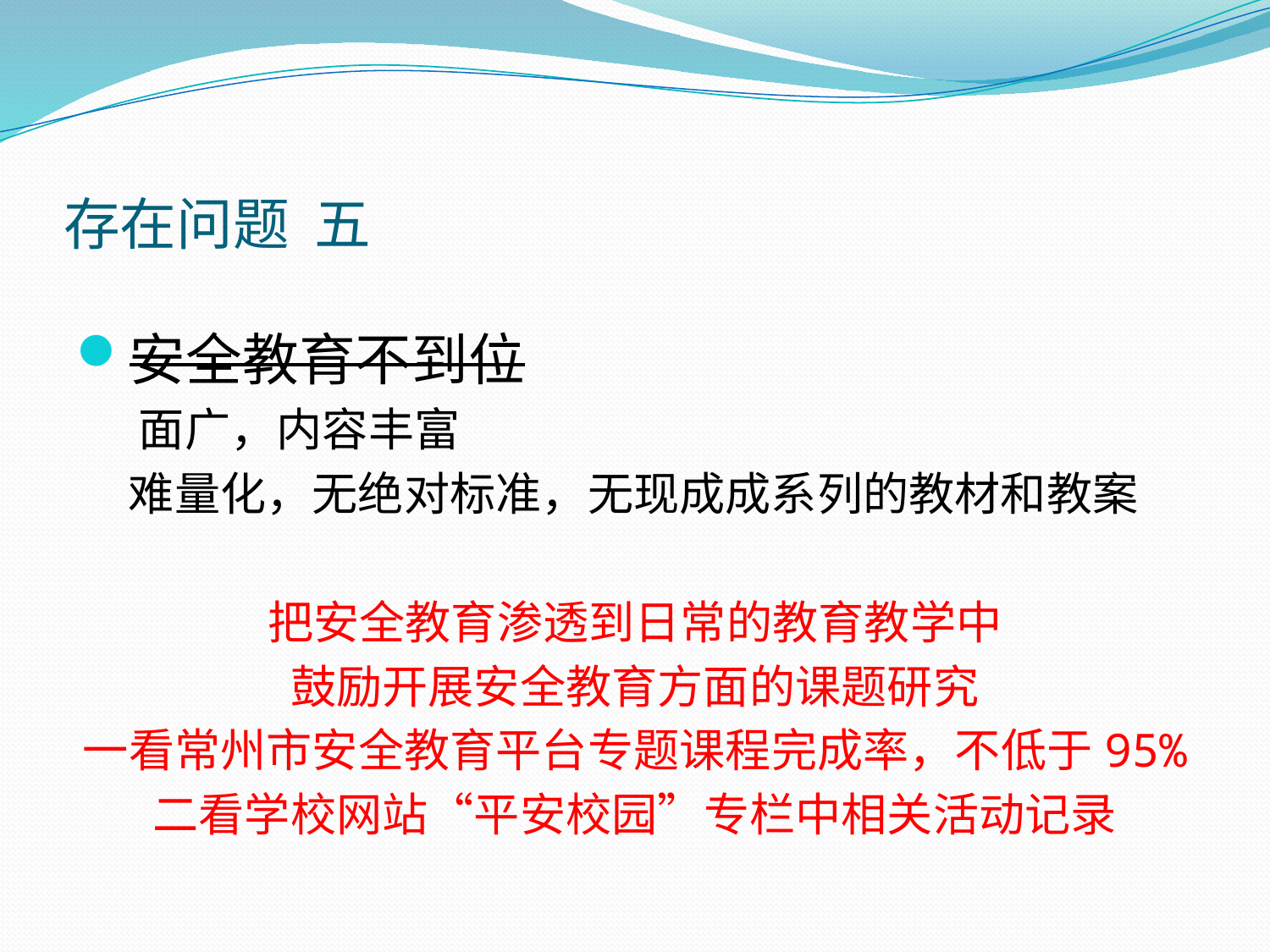

# 存在问题  五
安全教育不到位
     面广，内容丰富
    难量化，无绝对标准，无现成成系列的教材和教案

把安全教育渗透到日常的教育教学中
鼓励开展安全教育方面的课题研究
一看常州市安全教育平台专题课程完成率，不低于95%
二看学校网站“平安校园”专栏中相关活动记录